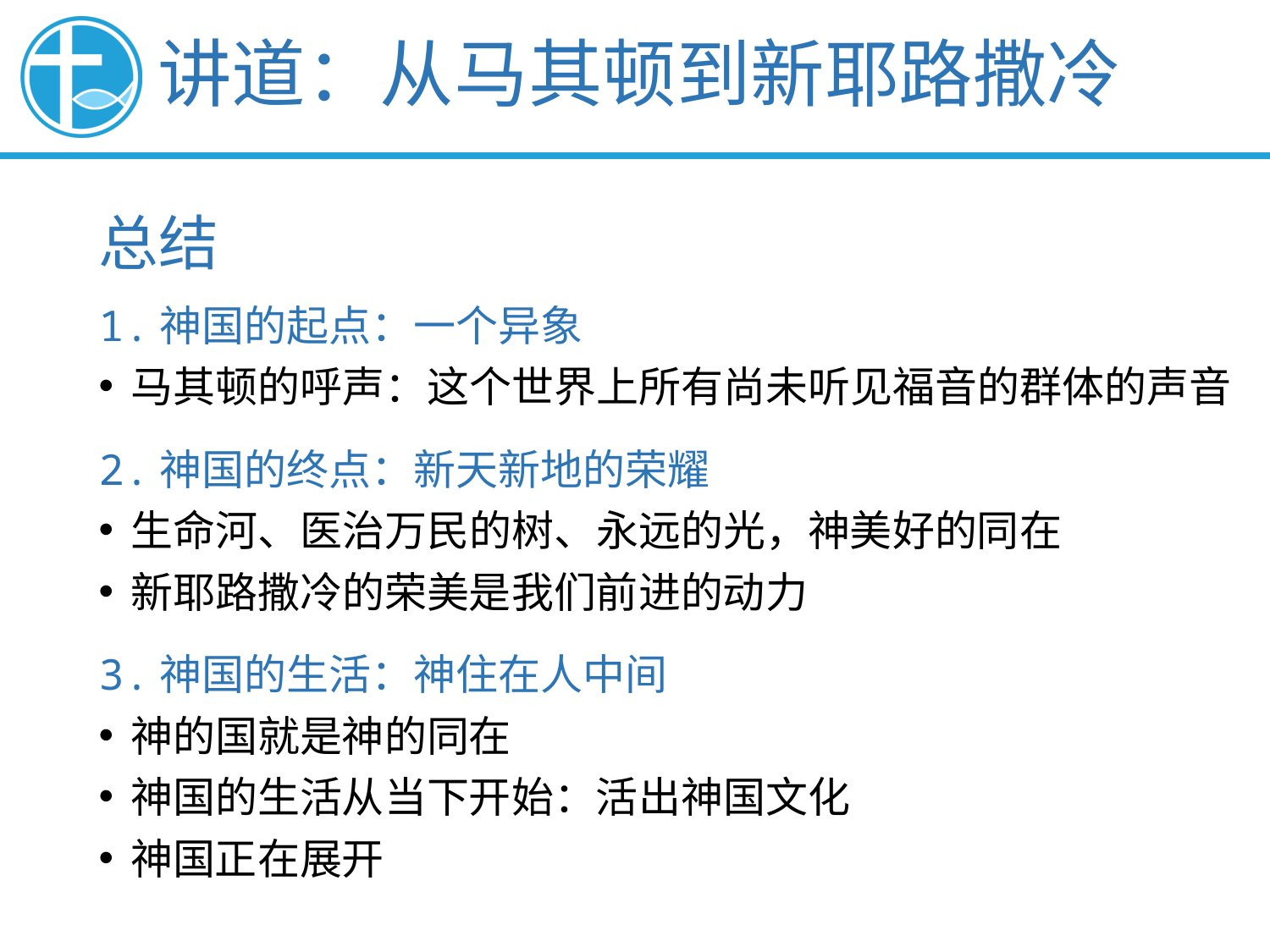

讲道：从马其顿到新耶路撒冷
总结
1.神国的起点：一个异象
马其顿的呼声：这个世界上所有尚未听见福音的群体的声音
2.神国的终点：新天新地的荣耀
生命河、医治万民的树、永远的光，神美好的同在
新耶路撒冷的荣美是我们前进的动力
3.神国的生活：神住在人中间
神的国就是神的同在
神国的生活从当下开始：活出神国文化
神国正在展开